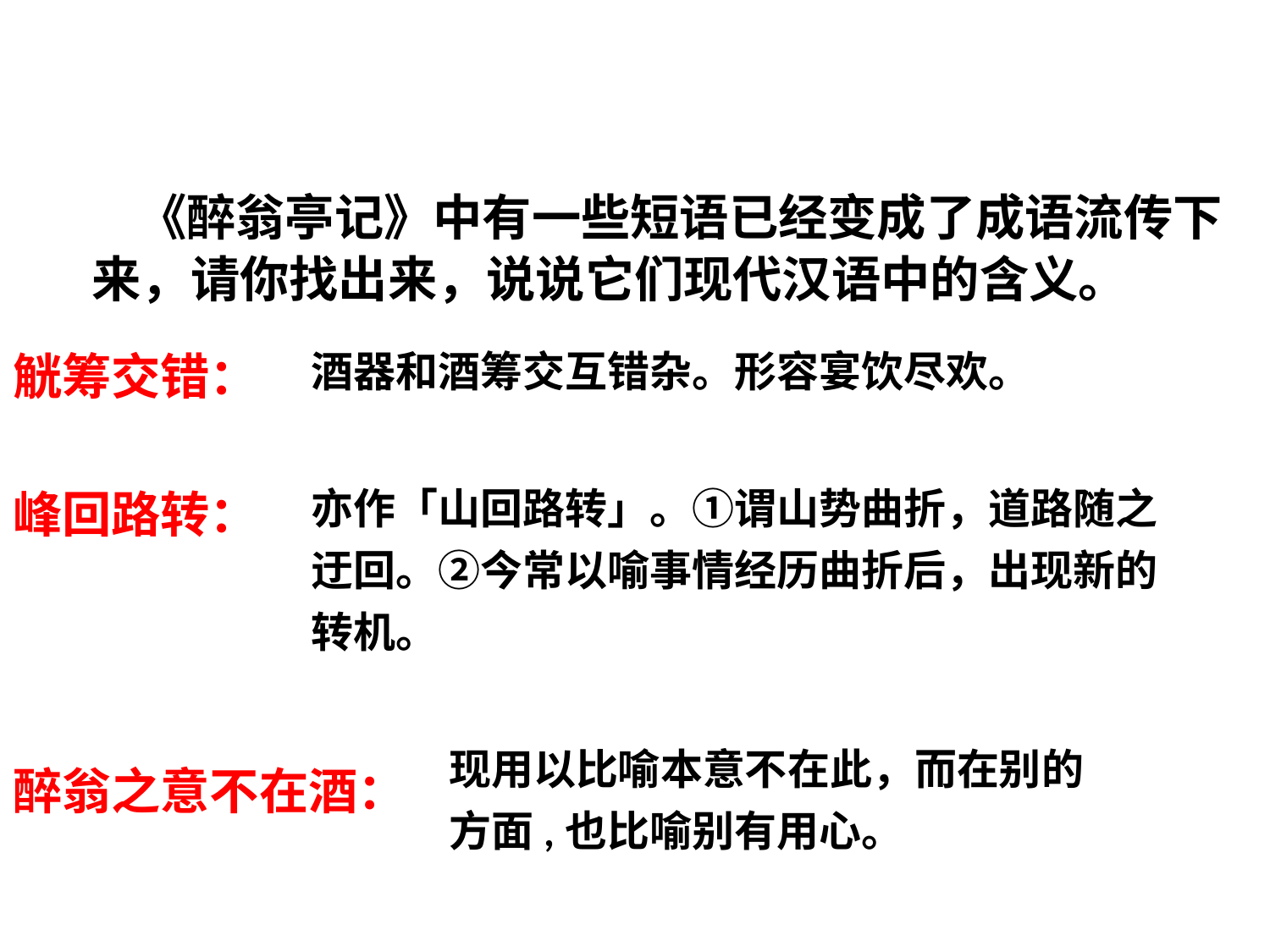

《醉翁亭记》中有一些短语已经变成了成语流传下来，请你找出来，说说它们现代汉语中的含义。
觥筹交错：

峰回路转：

醉翁之意不在酒：

酒器和酒筹交互错杂。形容宴饮尽欢。
亦作「山回路转」。①谓山势曲折，道路随之迂回。②今常以喻事情经历曲折后，出现新的转机。
现用以比喻本意不在此，而在别的方面,也比喻别有用心。